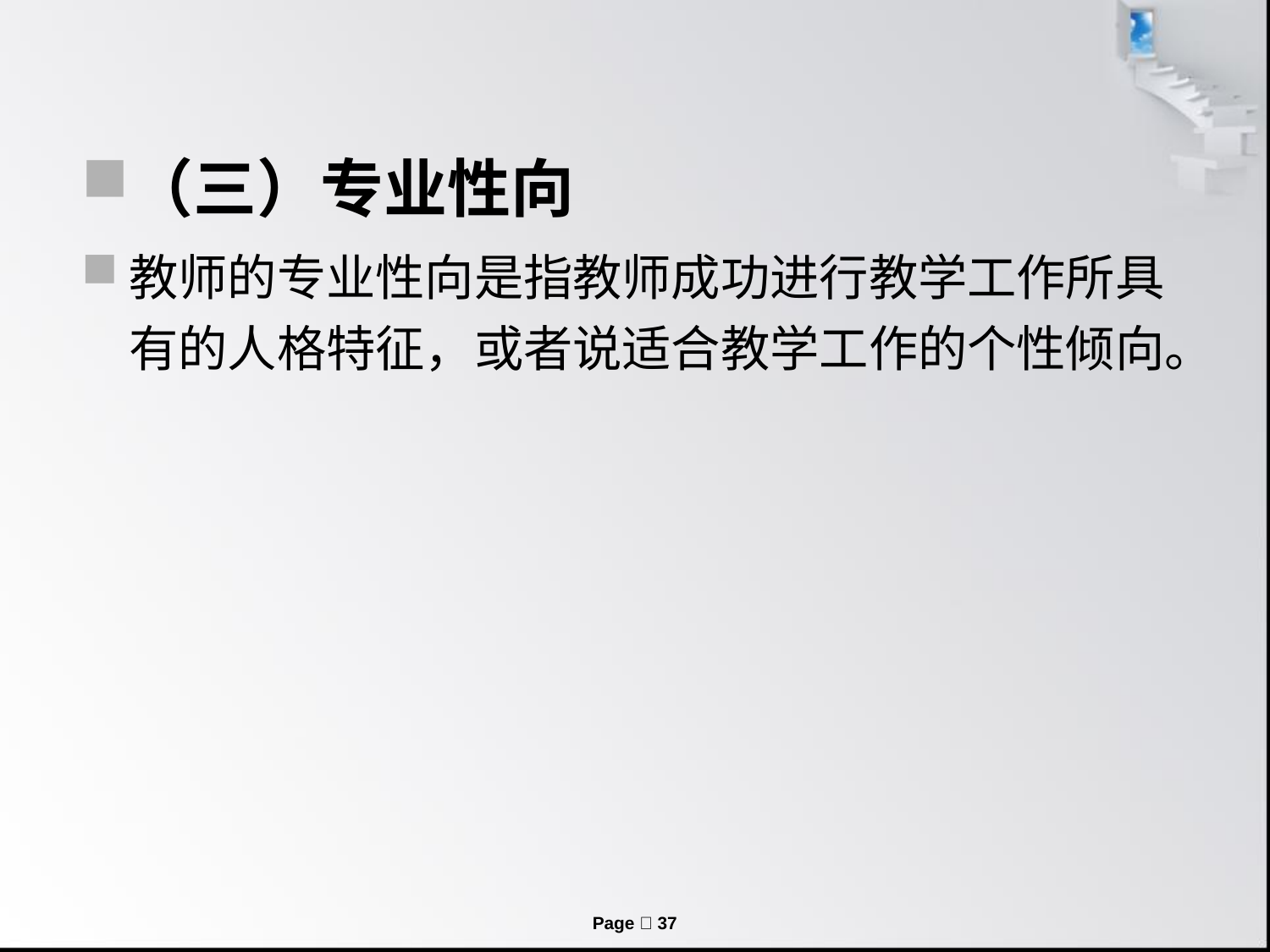

（三）专业性向
教师的专业性向是指教师成功进行教学工作所具有的人格特征，或者说适合教学工作的个性倾向。